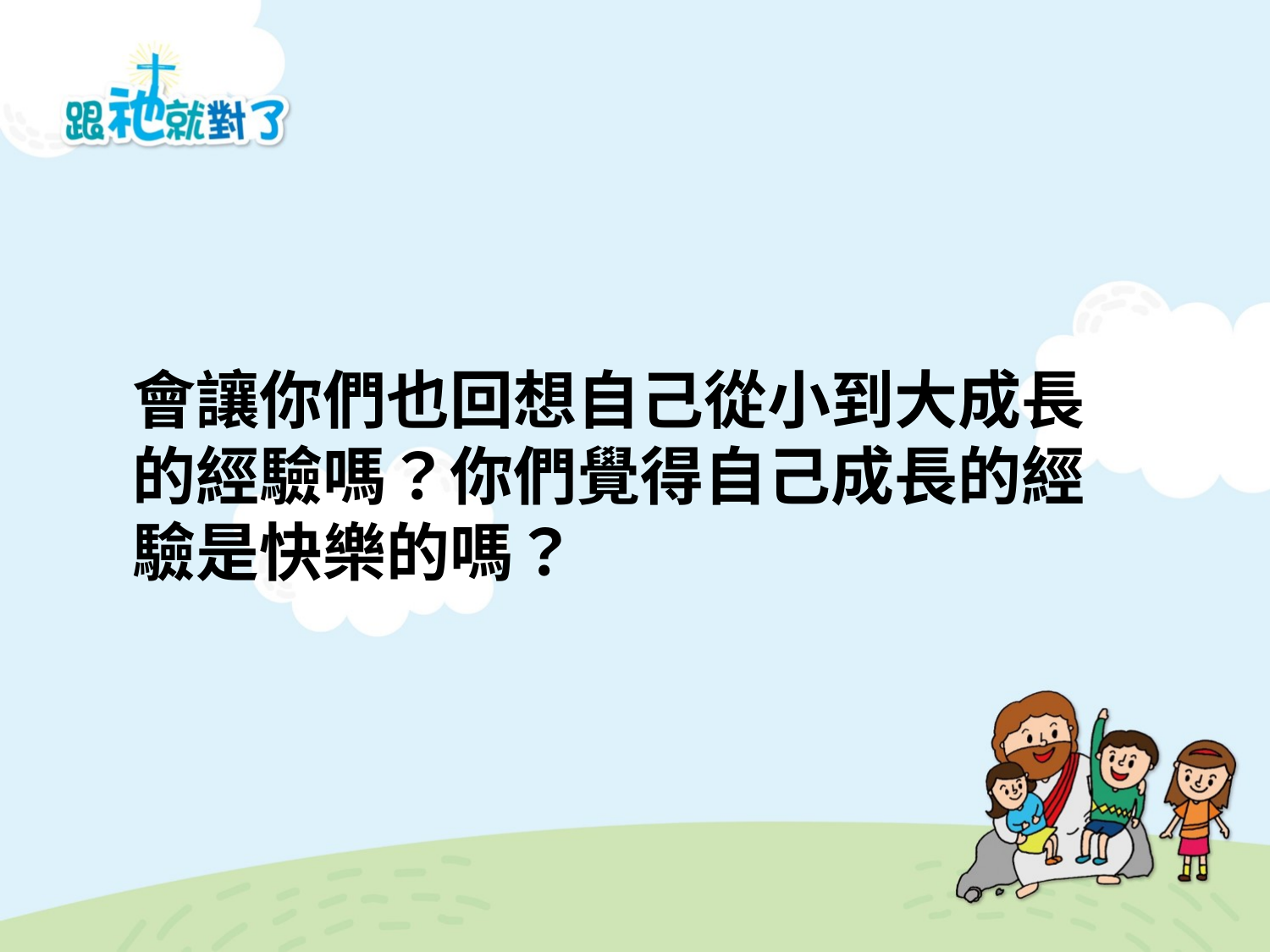

會讓你們也回想自己從小到大成長的經驗嗎？你們覺得自己成長的經驗是快樂的嗎？